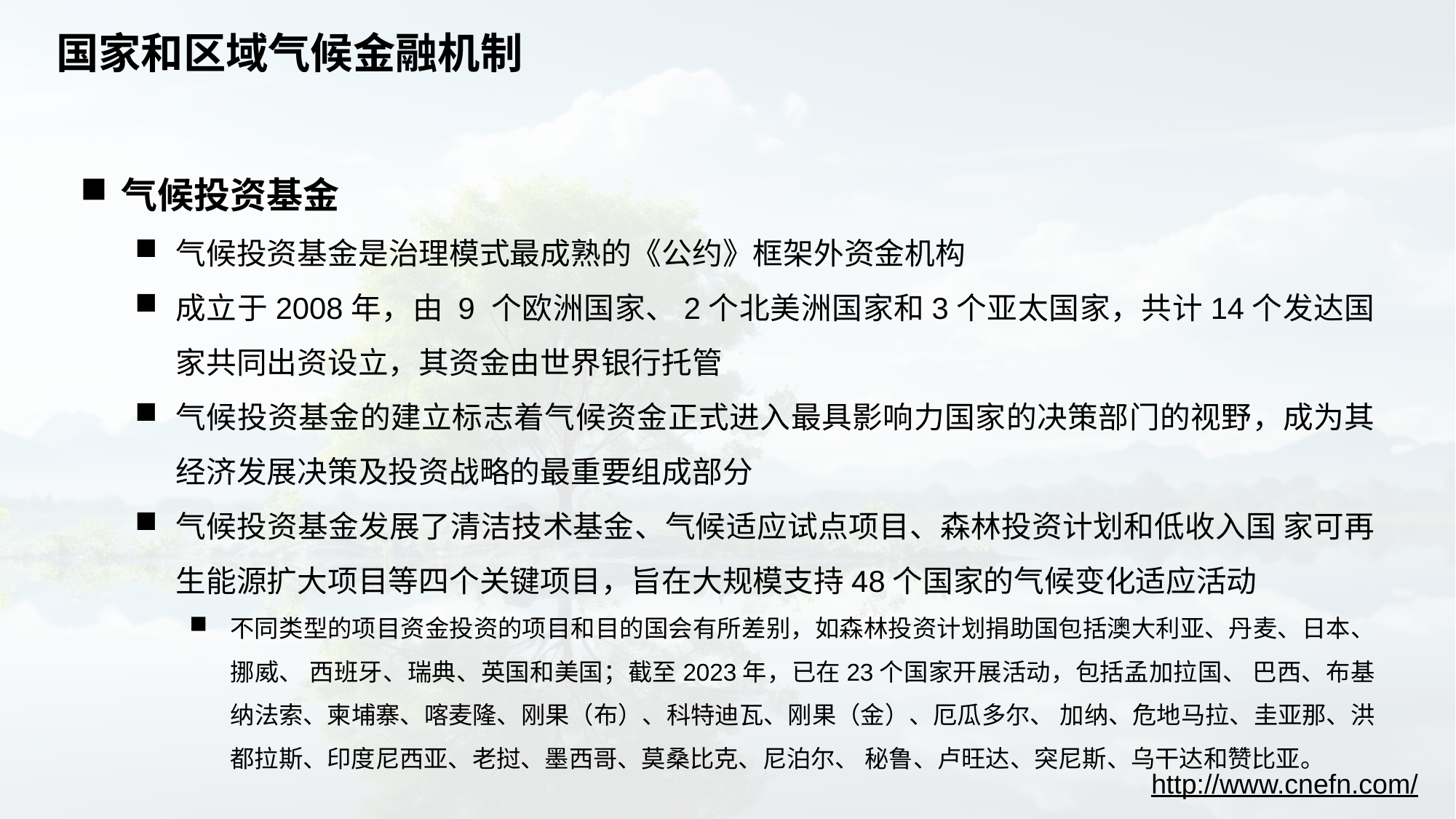

# 国家和区域气候金融机制
气候投资基金
气候投资基金是治理模式最成熟的《公约》框架外资金机构
成立于2008年，由 9 个欧洲国家、2个北美洲国家和3个亚太国家，共计14个发达国家共同出资设立，其资金由世界银行托管
气候投资基金的建立标志着气候资金正式进入最具影响力国家的决策部门的视野，成为其经济发展决策及投资战略的最重要组成部分
气候投资基金发展了清洁技术基金、气候适应试点项目、森林投资计划和低收入国 家可再生能源扩大项目等四个关键项目，旨在大规模支持48个国家的气候变化适应活动
不同类型的项目资金投资的项目和目的国会有所差别，如森林投资计划捐助国包括澳大利亚、丹麦、日本、挪威、 西班牙、瑞典、英国和美国；截至2023年，已在23个国家开展活动，包括孟加拉国、 巴西、布基纳法索、柬埔寨、喀麦隆、刚果（布）、科特迪瓦、刚果（金）、厄瓜多尔、 加纳、危地马拉、圭亚那、洪都拉斯、印度尼西亚、老挝、墨西哥、莫桑比克、尼泊尔、 秘鲁、卢旺达、突尼斯、乌干达和赞比亚。